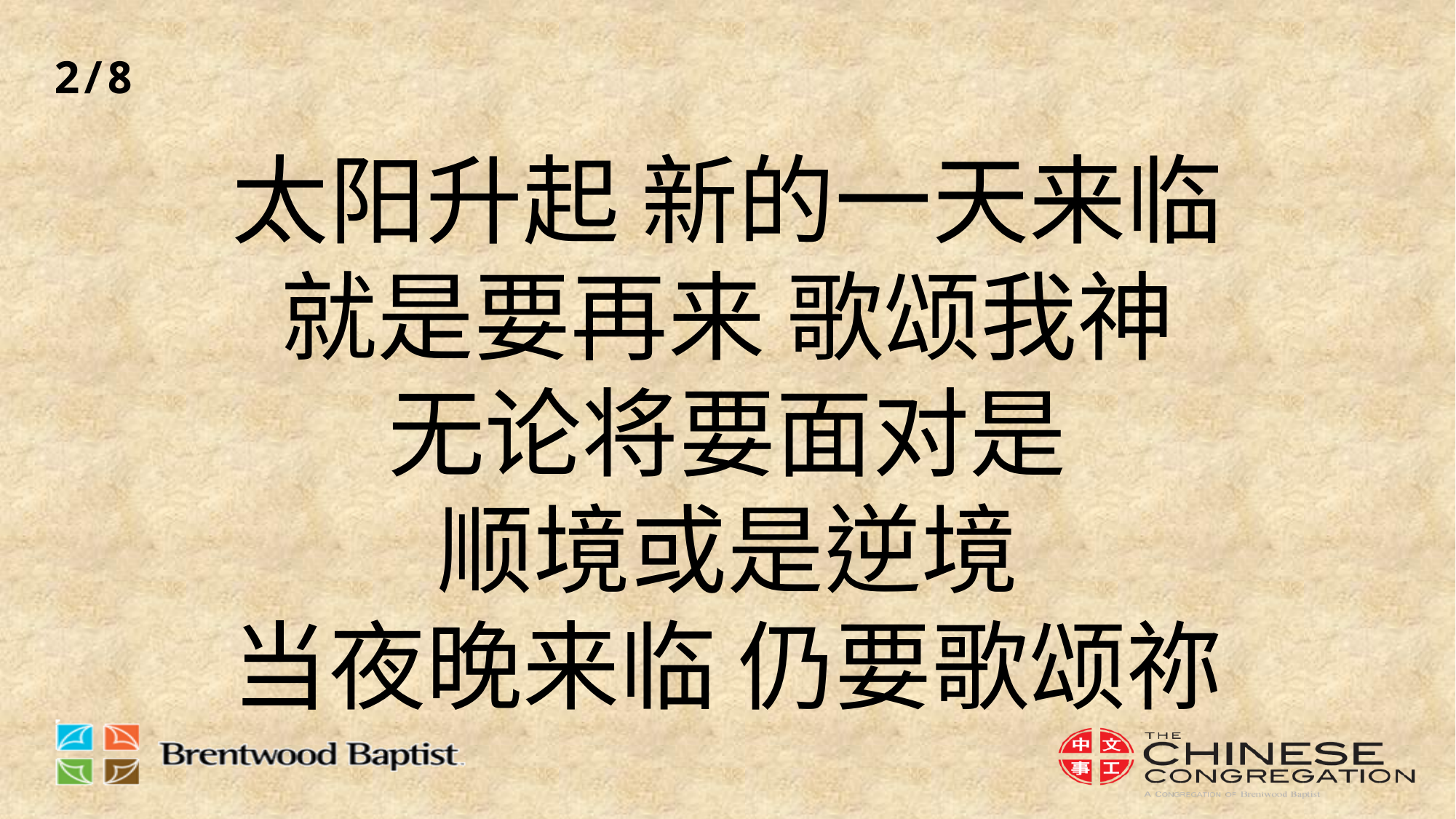

2/8
# 太阳升起 新的一天来临 就是要再来 歌颂我神 无论将要面对是 顺境或是逆境 当夜晚来临 仍要歌颂祢